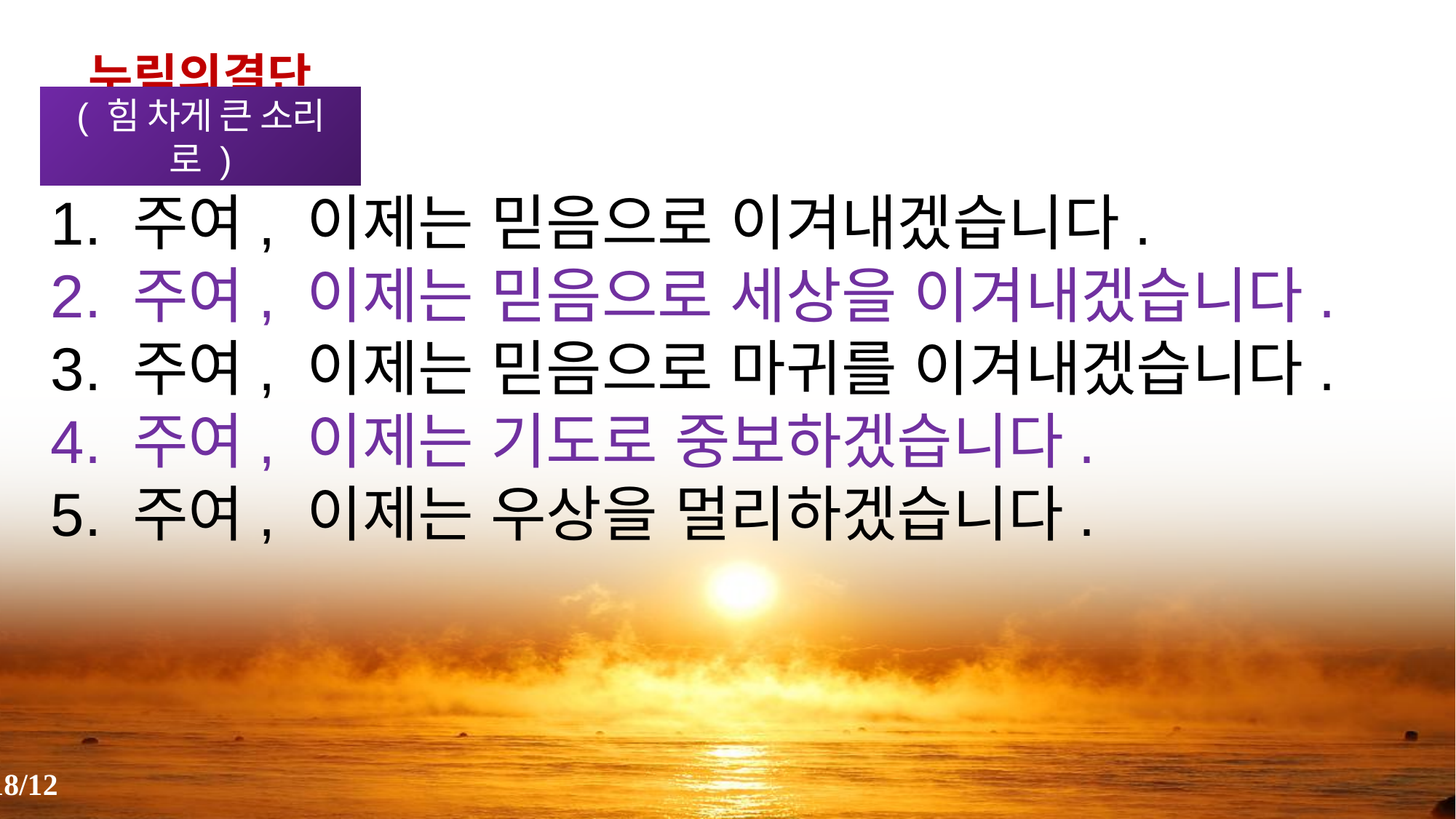

누림의결단

( 힘 차게 큰 소리로 )
1. 주여, 이제는 믿음으로 이겨내겠습니다.
2. 주여, 이제는 믿음으로 세상을 이겨내겠습니다.
3. 주여, 이제는 믿음으로 마귀를 이겨내겠습니다.
4. 주여, 이제는 기도로 중보하겠습니다.
5. 주여, 이제는 우상을 멀리하겠습니다.